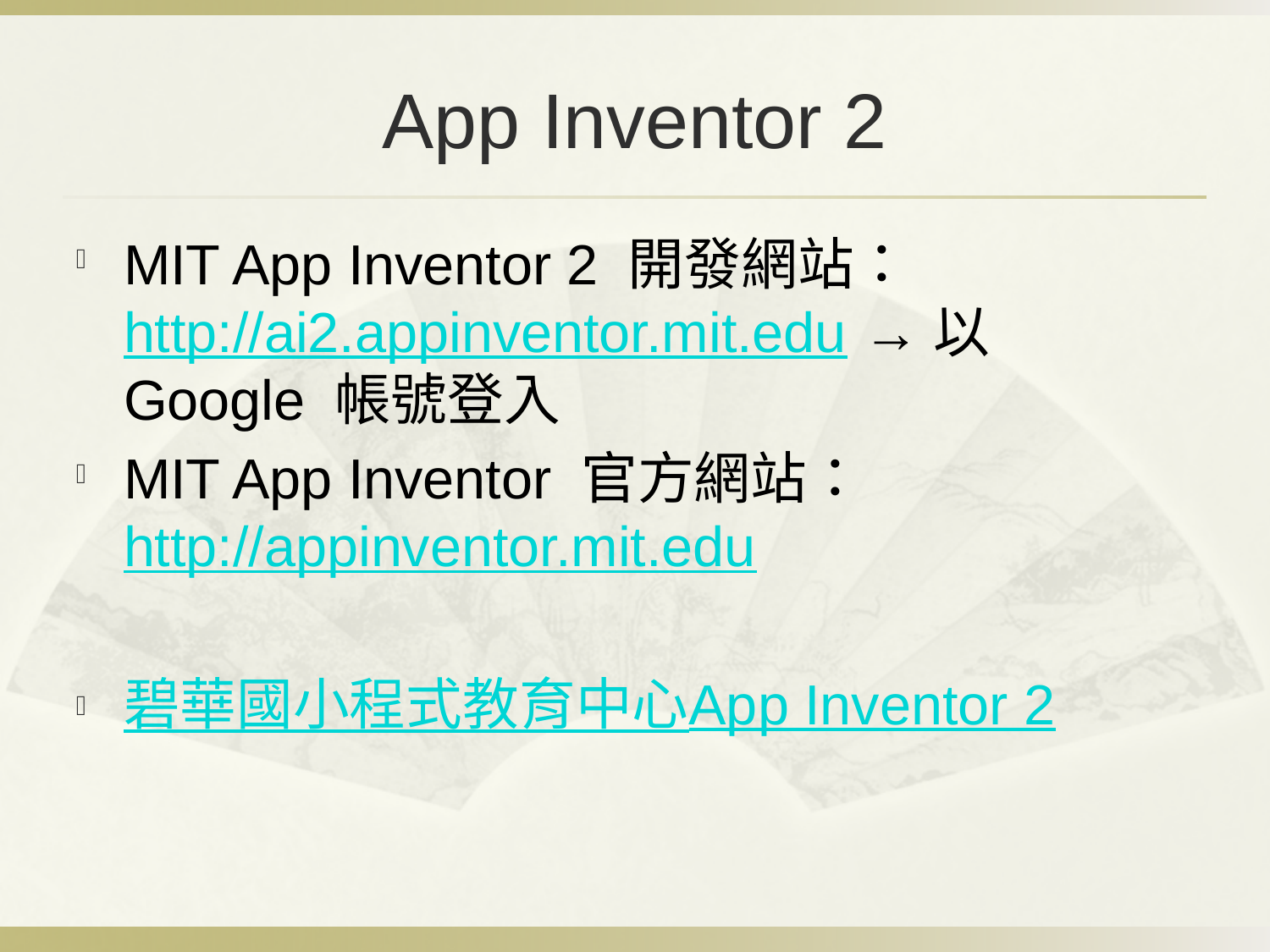

# App Inventor 2
MIT App Inventor 2 開發網站：http://ai2.appinventor.mit.edu →以 Google 帳號登入
MIT App Inventor 官方網站：http://appinventor.mit.edu

碧華國小程式教育中心App Inventor 2